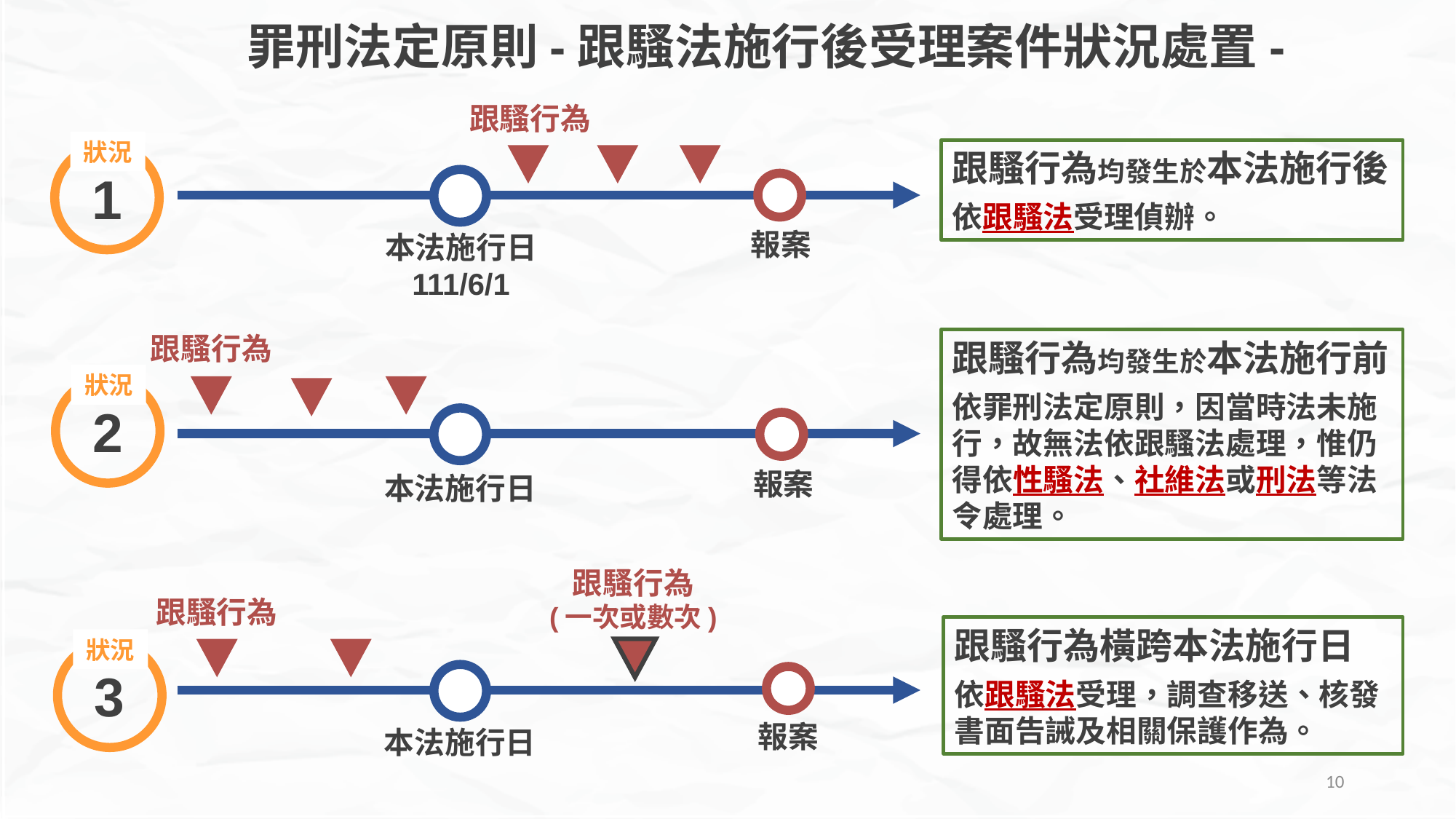

罪刑法定原則-跟騷法施行後受理案件狀況處置-
跟騷行為
狀況
1
跟騷行為均發生於本法施行後
依跟騷法受理偵辦。

報案
本法施行日
111/6/1
跟騷行為
跟騷行為均發生於本法施行前
依罪刑法定原則，因當時法未施行，故無法依跟騷法處理，惟仍得依性騷法、社維法或刑法等法令處理。
狀況
2

報案
本法施行日
跟騷行為
(一次或數次)
跟騷行為
跟騷行為橫跨本法施行日
依跟騷法受理，調查移送、核發書面告誡及相關保護作為。
狀況
3

報案
本法施行日

10